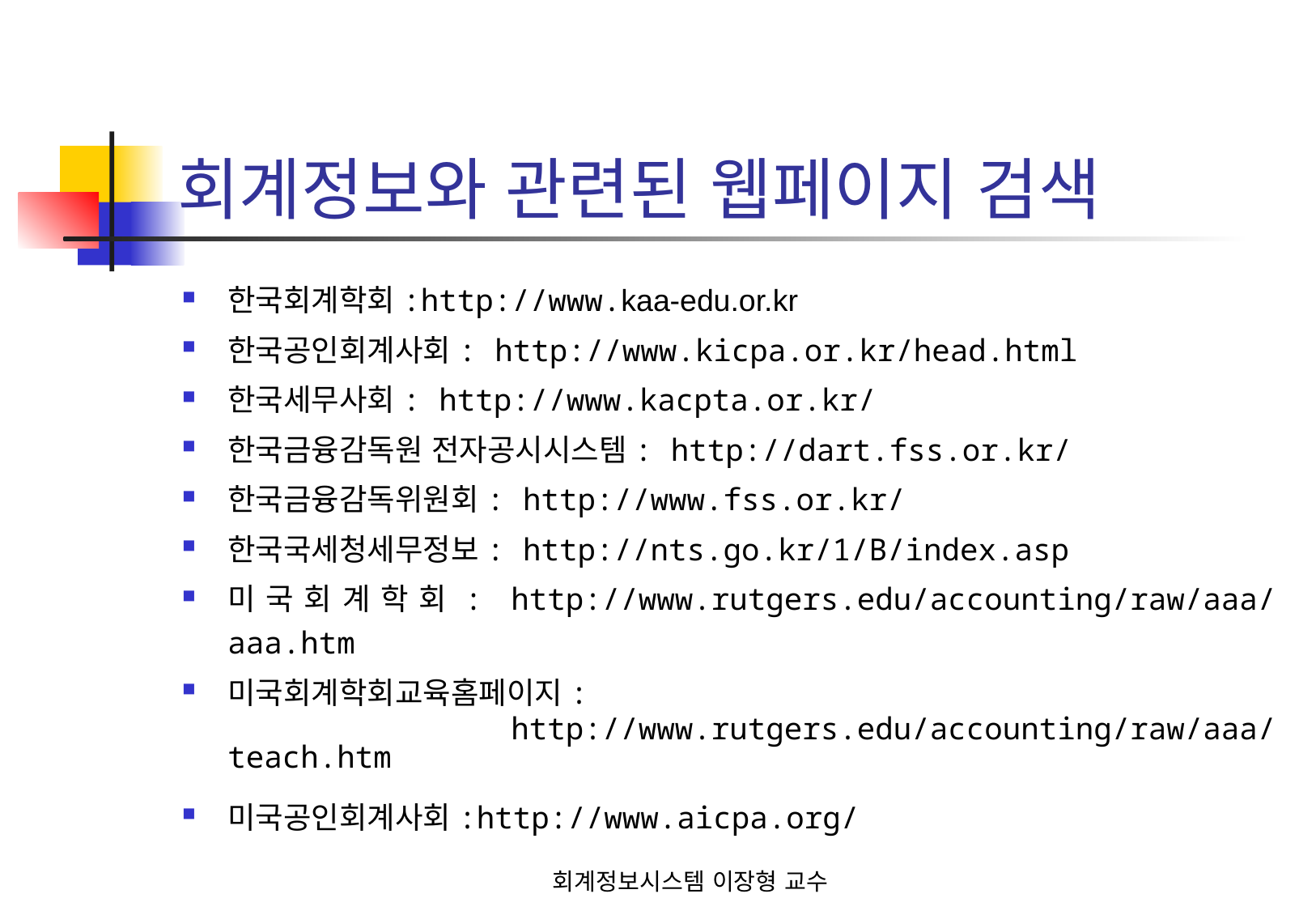

# 회계정보와 관련된 웹페이지 검색
한국회계학회:http://www.kaa-edu.or.kr
한국공인회계사회: http://www.kicpa.or.kr/head.html
한국세무사회: http://www.kacpta.or.kr/
한국금융감독원 전자공시시스템: http://dart.fss.or.kr/
한국금융감독위원회: http://www.fss.or.kr/
한국국세청세무정보: http://nts.go.kr/1/B/index.asp
미국회계학회: http://www.rutgers.edu/accounting/raw/aaa/aaa.htm
미국회계학회교육홈페이지:
               http://www.rutgers.edu/accounting/raw/aaa/teach.htm
미국공인회계사회:http://www.aicpa.org/

회계정보시스템 이장형 교수